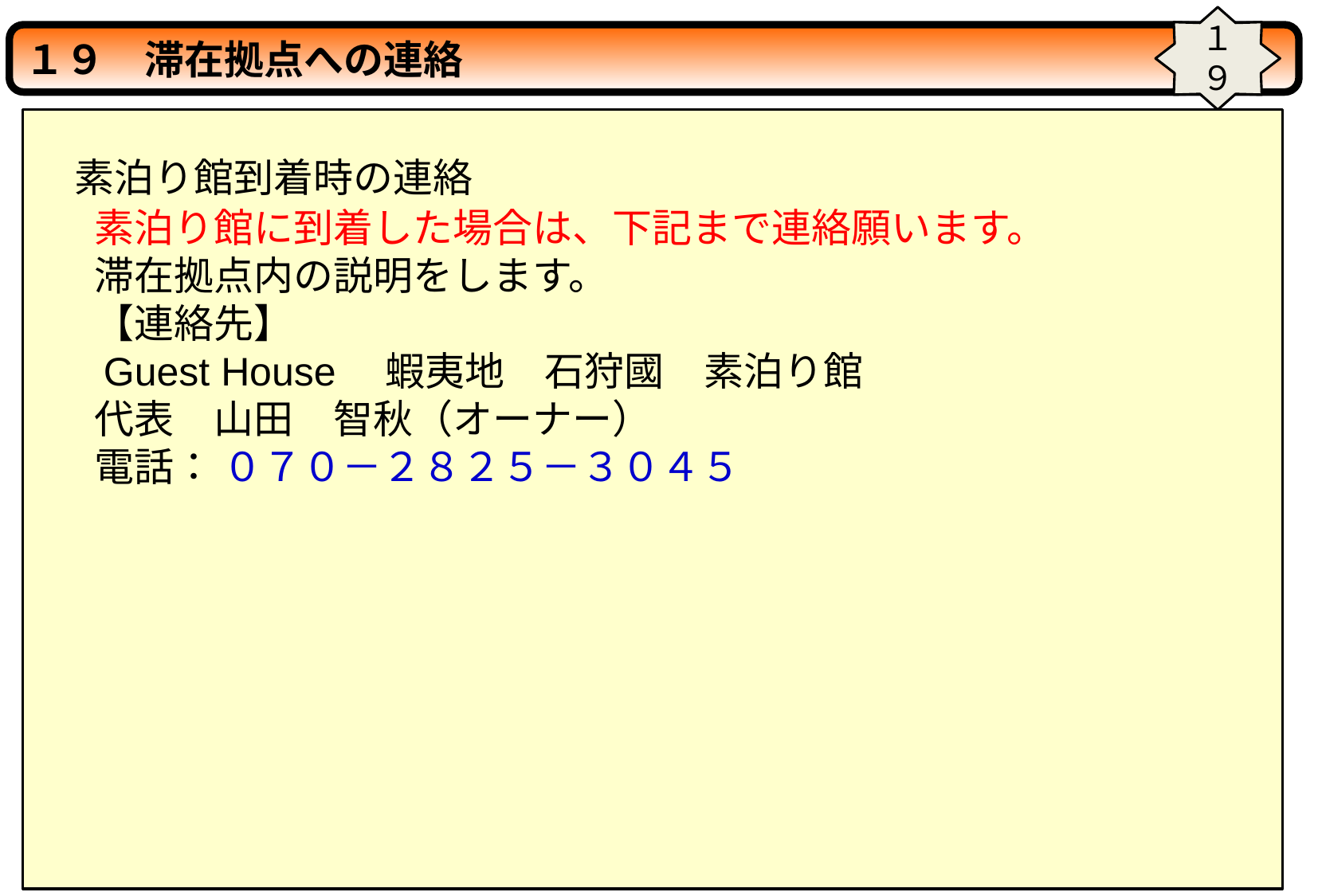

１９
１９　滞在拠点への連絡

　素泊り館到着時の連絡
　　素泊り館に到着した場合は、下記まで連絡願います。
　　滞在拠点内の説明をします。
　　【連絡先】
　　Guest House　蝦夷地　石狩國　素泊り館
　　代表　山田　智秋（オーナー）
　　電話： ０７０－２８２５－３０４５